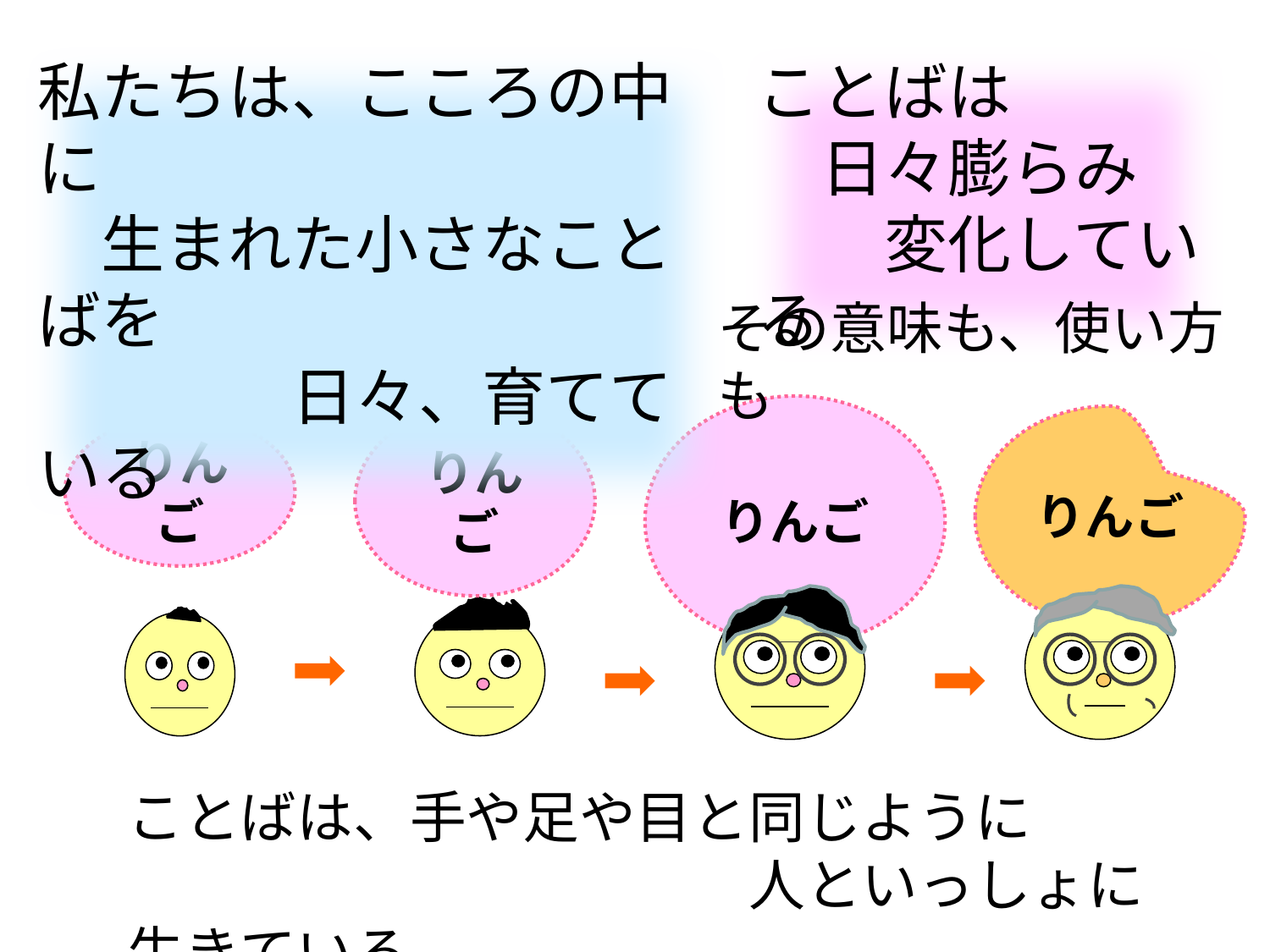

私たちは、こころの中に
　生まれた小さなことばを
　　　　日々、育てている
ことばは
　日々膨らみ
　　変化している
その意味も、使い方も
りんご
りんご
りんご
りんご

ことばは、手や足や目と同じように
　　　　　　　　　　　人といっしょに生きている